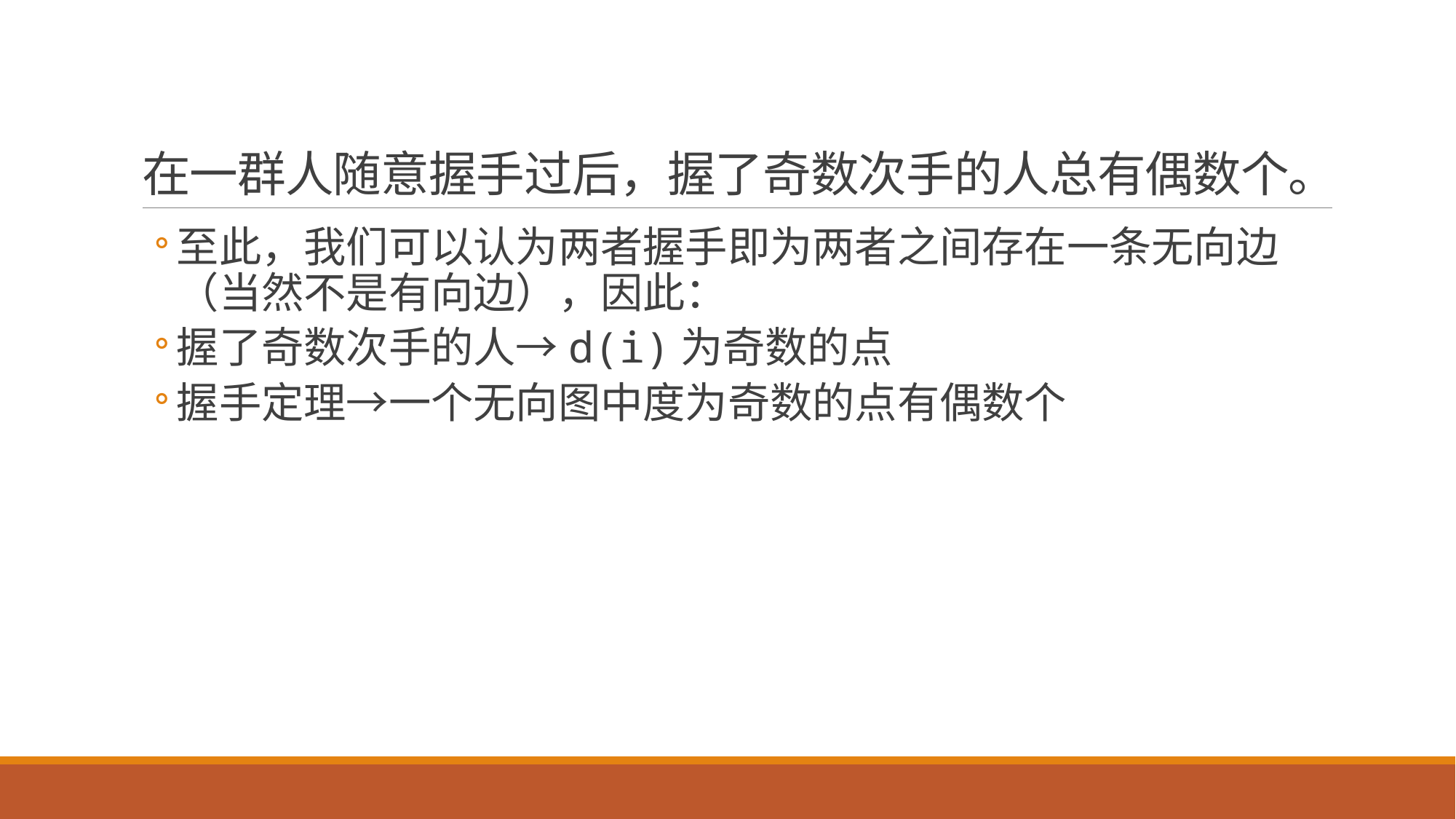

# 在一群人随意握手过后，握了奇数次手的人总有偶数个。
至此，我们可以认为两者握手即为两者之间存在一条无向边（当然不是有向边），因此：
握了奇数次手的人→d(i)为奇数的点
握手定理→一个无向图中度为奇数的点有偶数个